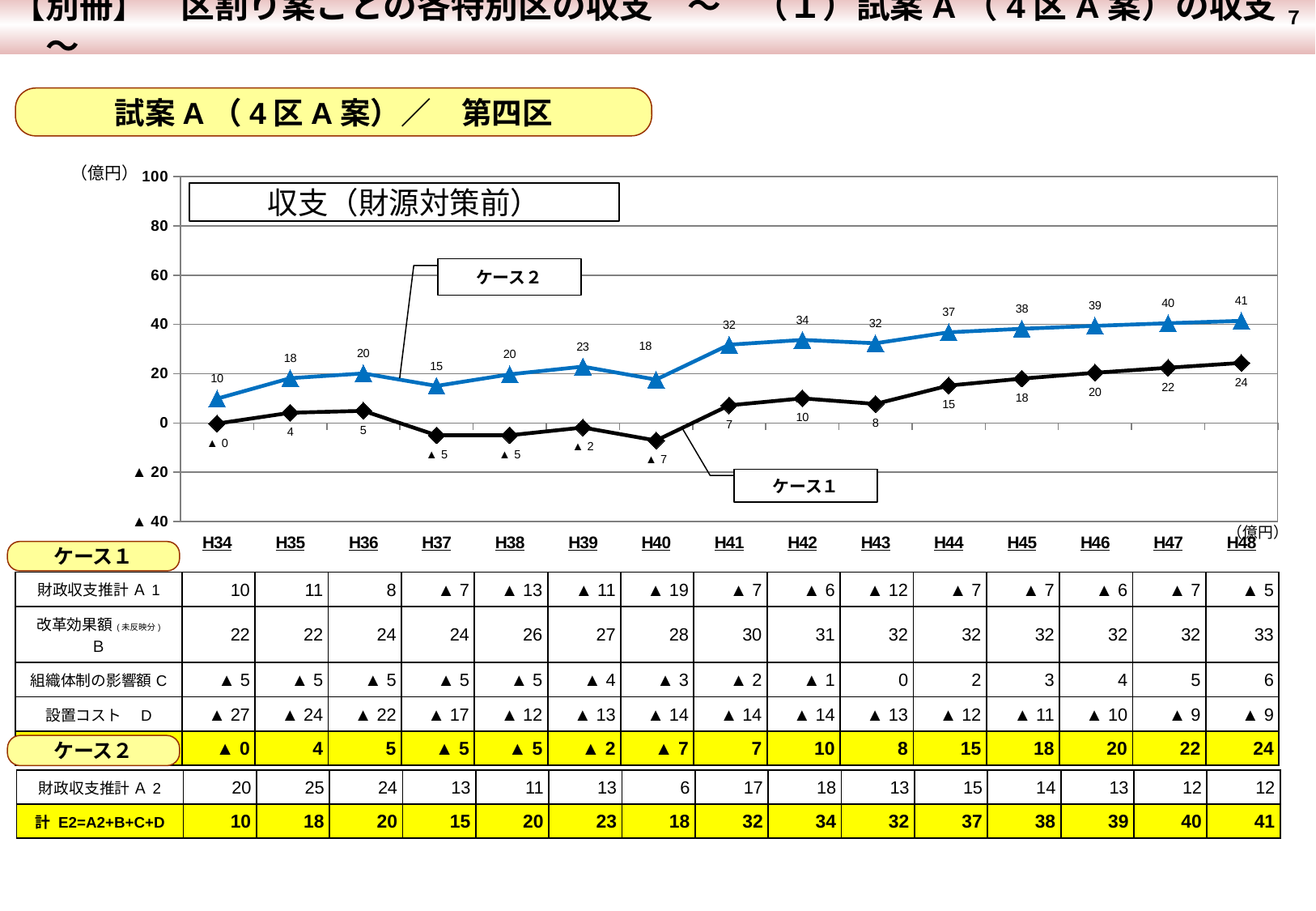

【別冊】　区割り案ごとの各特別区の収支　～　（１）試案A（4区A案）の収支　～
 ７
試案A（4区A案）／　第四区

### Chart

| Category | 計 E=A'+B+C+D | 計 E=A+B+C+D |
|---|---|---|
| H34 | 9.824517167762952 | -0.28804283223705873 |
| H35 | 18.16476890910047 | 4.119278909100469 |
| H36 | 20.08417353165947 | 4.912963531659482 |
| H37 | 15.01747245407154 | -5.025547545928466 |
| H38 | 19.71334337281606 | -5.012286627183936 |
| H39 | 22.859785846722993 | -1.8658441532770125 |
| H40 | 17.58111812108953 | -7.144521878910464 |
| H41 | 31.7637434858232 | 7.129793485823197 |
| H42 | 33.703086629127405 | 9.971576629127405 |
| H43 | 32.34667906124928 | 7.695039061249282 |
| H44 | 36.798578899549334 | 15.144848899549338 |
| H45 | 38.23405949057646 | 17.98475949057647 |
| H46 | 39.42199974101457 | 20.350969741014573 |
| H47 | 40.48502388300519 | 22.382413883005192 |
| H48 | 41.45452745341102 | 24.35191745341103 |
（億円）
収支（財源対策前）
ケース２
ケース１
（億円）
ケース１
| 財政収支推計 Ａ1 | 10 | 11 | 8 | ▲ 7 | ▲ 13 | ▲ 11 | ▲ 19 | ▲ 7 | ▲ 6 | ▲ 12 | ▲ 7 | ▲ 7 | ▲ 6 | ▲ 7 | ▲ 5 |
| --- | --- | --- | --- | --- | --- | --- | --- | --- | --- | --- | --- | --- | --- | --- | --- |
| 改革効果額(未反映分) Ｂ | 22 | 22 | 24 | 24 | 26 | 27 | 28 | 30 | 31 | 32 | 32 | 32 | 32 | 32 | 33 |
| 組織体制の影響額C | ▲ 5 | ▲ 5 | ▲ 5 | ▲ 5 | ▲ 5 | ▲ 4 | ▲ 3 | ▲ 2 | ▲ 1 | 0 | 2 | 3 | 4 | 5 | 6 |
| 設置コスト　D | ▲ 27 | ▲ 24 | ▲ 22 | ▲ 17 | ▲ 12 | ▲ 13 | ▲ 14 | ▲ 14 | ▲ 14 | ▲ 13 | ▲ 12 | ▲ 11 | ▲ 10 | ▲ 9 | ▲ 9 |
| 計 E1=A1+B+C+D | ▲ 0 | 4 | 5 | ▲ 5 | ▲ 5 | ▲ 2 | ▲ 7 | 7 | 10 | 8 | 15 | 18 | 20 | 22 | 24 |
ケース２
| 財政収支推計 Ａ2 | 20 | 25 | 24 | 13 | 11 | 13 | 6 | 17 | 18 | 13 | 15 | 14 | 13 | 12 | 12 |
| --- | --- | --- | --- | --- | --- | --- | --- | --- | --- | --- | --- | --- | --- | --- | --- |
| 計 E2=A2+B+C+D | 10 | 18 | 20 | 15 | 20 | 23 | 18 | 32 | 34 | 32 | 37 | 38 | 39 | 40 | 41 |